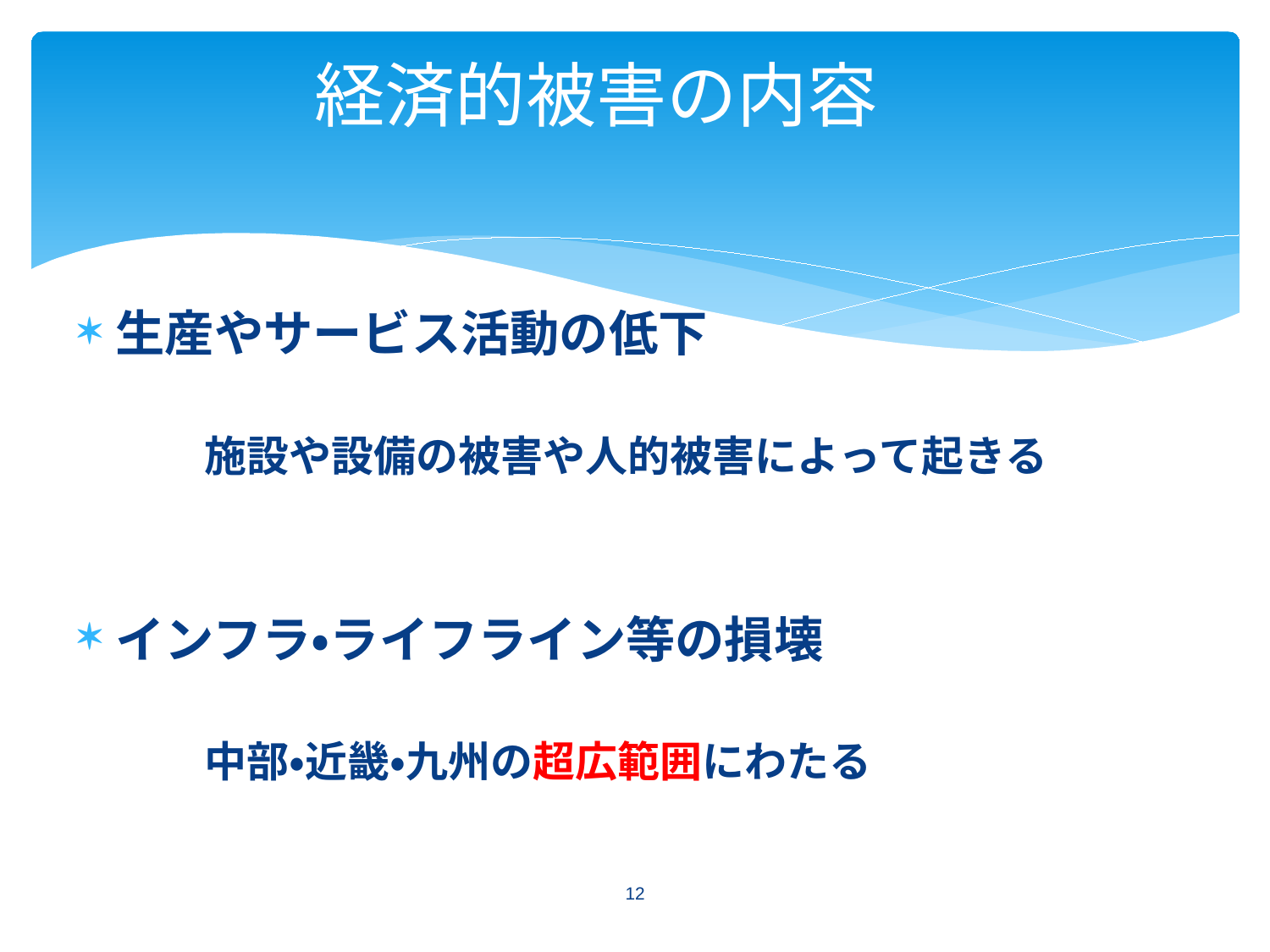

# 経済的被害の内容
生産やサービス活動の低下

	施設や設備の被害や人的被害によって起きる

インフラ・ライフライン等の損壊

	中部・近畿・九州の超広範囲にわたる

12